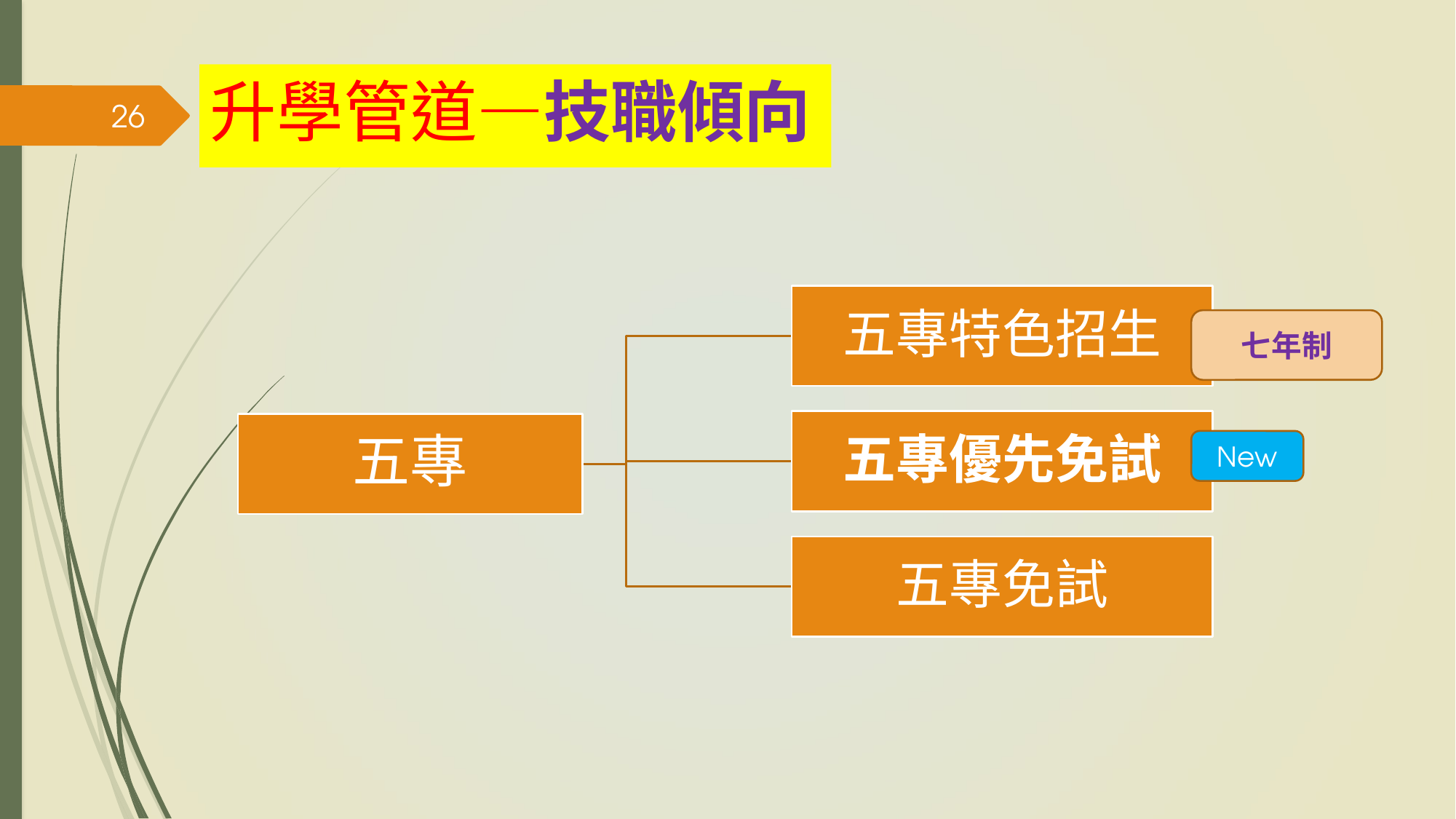

升學管道—技職傾向
26

五專
五專特色招生
五專優先免試
五專免試
七年制
New